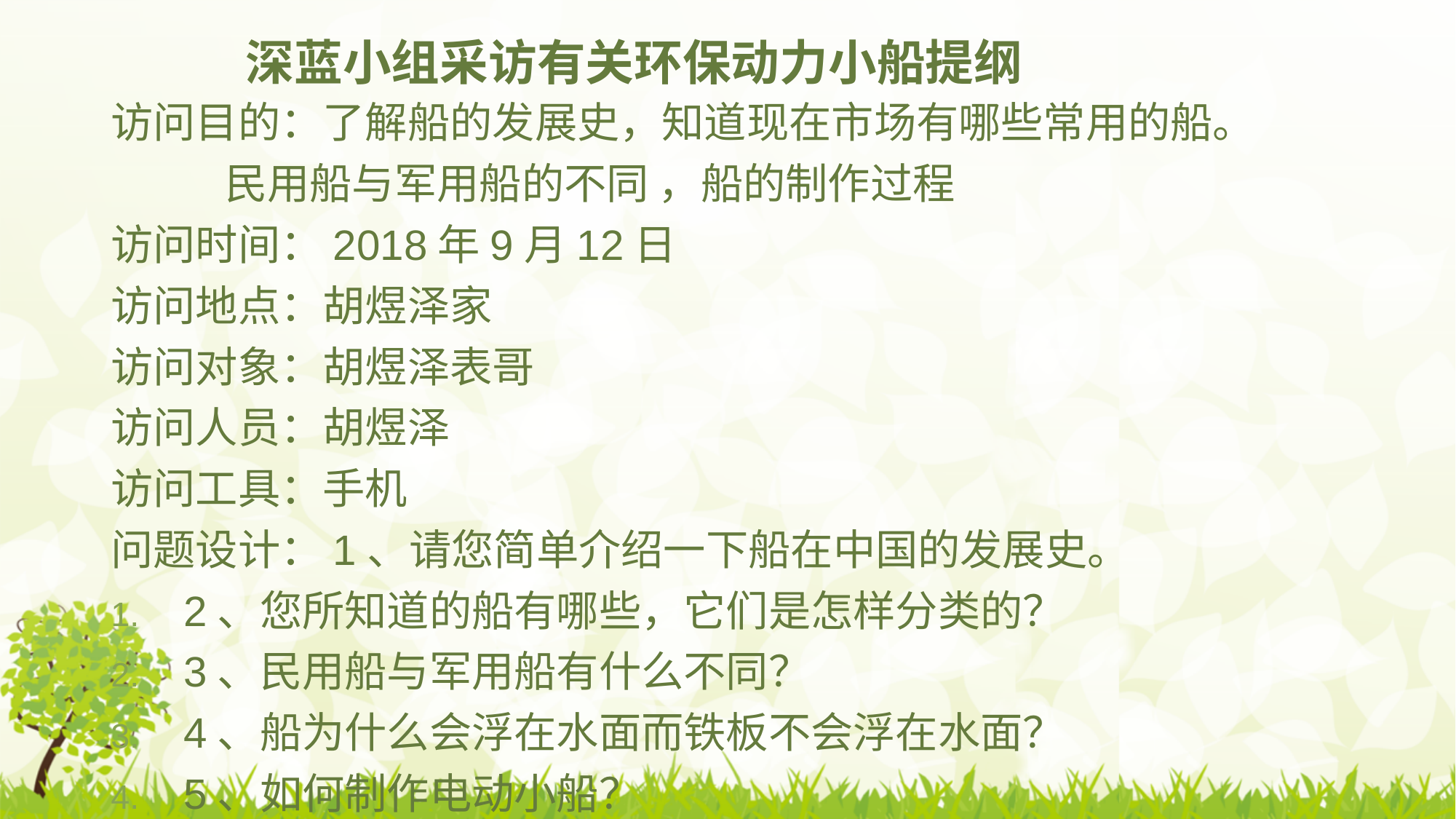

# 深蓝小组采访有关环保动力小船提纲
访问目的：了解船的发展史，知道现在市场有哪些常用的船。
           民用船与军用船的不同 ，船的制作过程
访问时间：2018年9月12日
访问地点：胡煜泽家
访问对象：胡煜泽表哥
访问人员：胡煜泽
访问工具：手机
问题设计：1、请您简单介绍一下船在中国的发展史。
2、您所知道的船有哪些，它们是怎样分类的？
3、民用船与军用船有什么不同？
4、船为什么会浮在水面而铁板不会浮在水面？
5、如何制作电动小船？